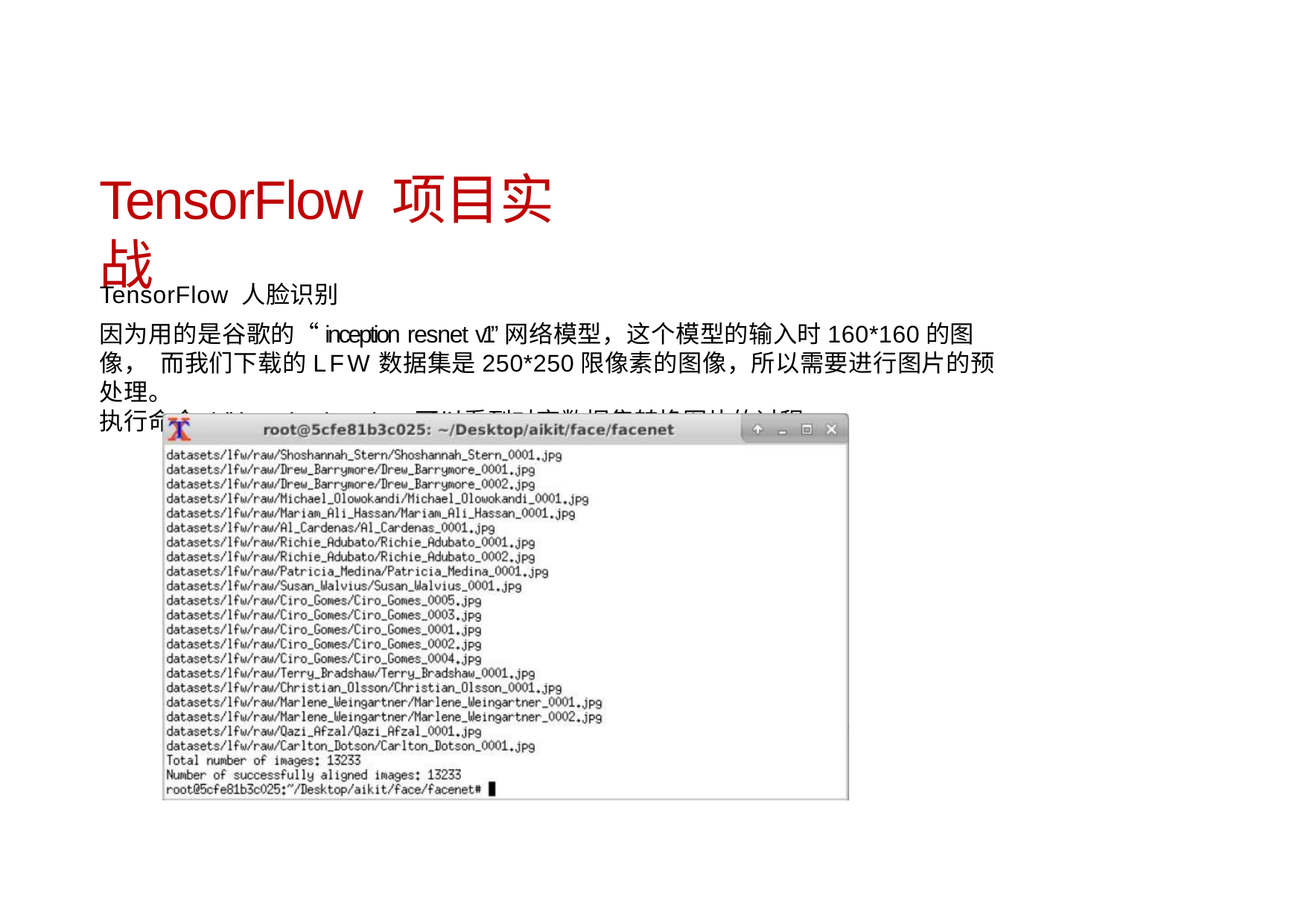

# TensorFlow 项目实战
TensorFlow 人脸识别
因为用的是谷歌的“inception resnet v1”网络模型，这个模型的输入时160*160的图像，  而我们下载的LFW数据集是250*250限像素的图像，所以需要进行图片的预处理。
执行命令./aikit_main_data.sh，可以看到对齐数据集转换图片的过程